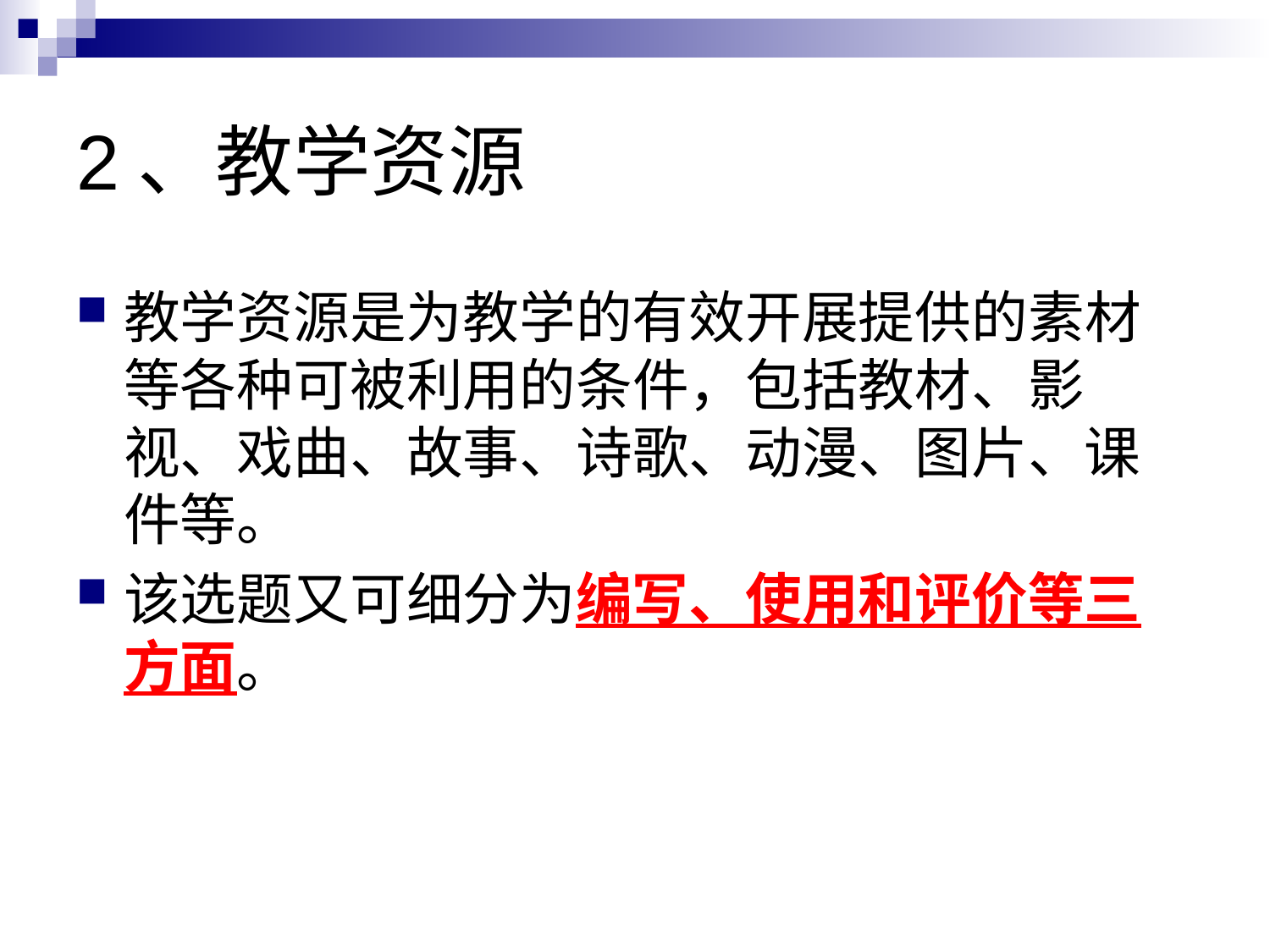

# 2、教学资源
教学资源是为教学的有效开展提供的素材等各种可被利用的条件，包括教材、影视、戏曲、故事、诗歌、动漫、图片、课件等。
该选题又可细分为编写、使用和评价等三方面。